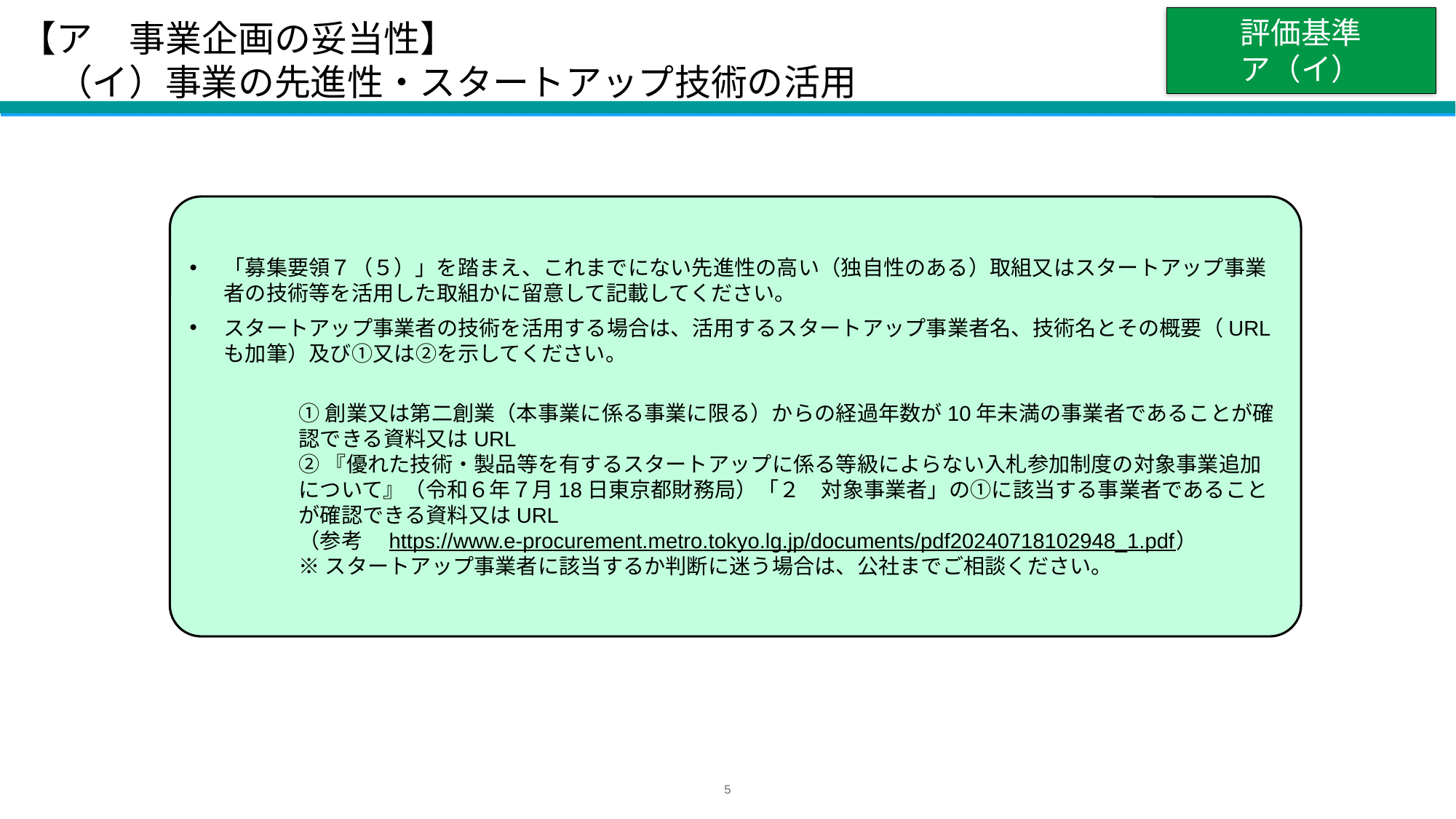

# 【ア　事業企画の妥当性】 　（イ）事業の先進性・スタートアップ技術の活用
評価基準
ア（イ）
「募集要領７（５）」を踏まえ、これまでにない先進性の高い（独自性のある）取組又はスタートアップ事業者の技術等を活用した取組かに留意して記載してください。
スタートアップ事業者の技術を活用する場合は、活用するスタートアップ事業者名、技術名とその概要（URLも加筆）及び①又は②を示してください。

①創業又は第二創業（本事業に係る事業に限る）からの経過年数が10年未満の事業者であることが確認できる資料又はURL
②『優れた技術・製品等を有するスタートアップに係る等級によらない入札参加制度の対象事業追加について』（令和６年７月18日東京都財務局）「２　対象事業者」の①に該当する事業者であることが確認できる資料又はURL
（参考　https://www.e-procurement.metro.tokyo.lg.jp/documents/pdf20240718102948_1.pdf）
※スタートアップ事業者に該当するか判断に迷う場合は、公社までご相談ください。